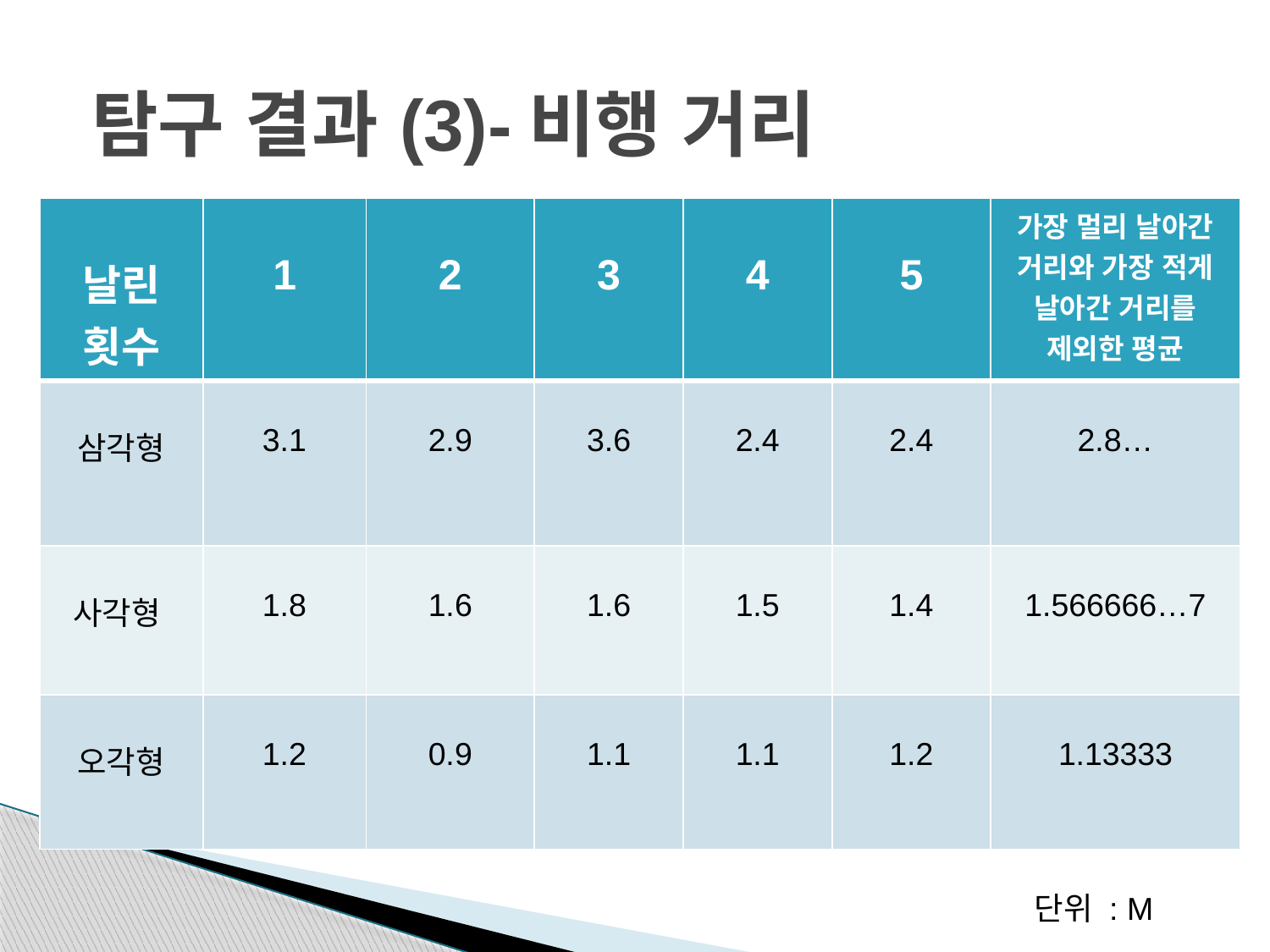

탐구 결과(3)-비행 거리
| 날린 횟수 | 1 | 2 | 3 | 4 | 5 | 가장 멀리 날아간 거리와 가장 적게 날아간 거리를 제외한 평균 |
| --- | --- | --- | --- | --- | --- | --- |
| 삼각형 | 3.1 | 2.9 | 3.6 | 2.4 | 2.4 | 2.8… |
| 사각형 | 1.8 | 1.6 | 1.6 | 1.5 | 1.4 | 1.566666…7 |
| 오각형 | 1.2 | 0.9 | 1.1 | 1.1 | 1.2 | 1.13333 |

단위 : M